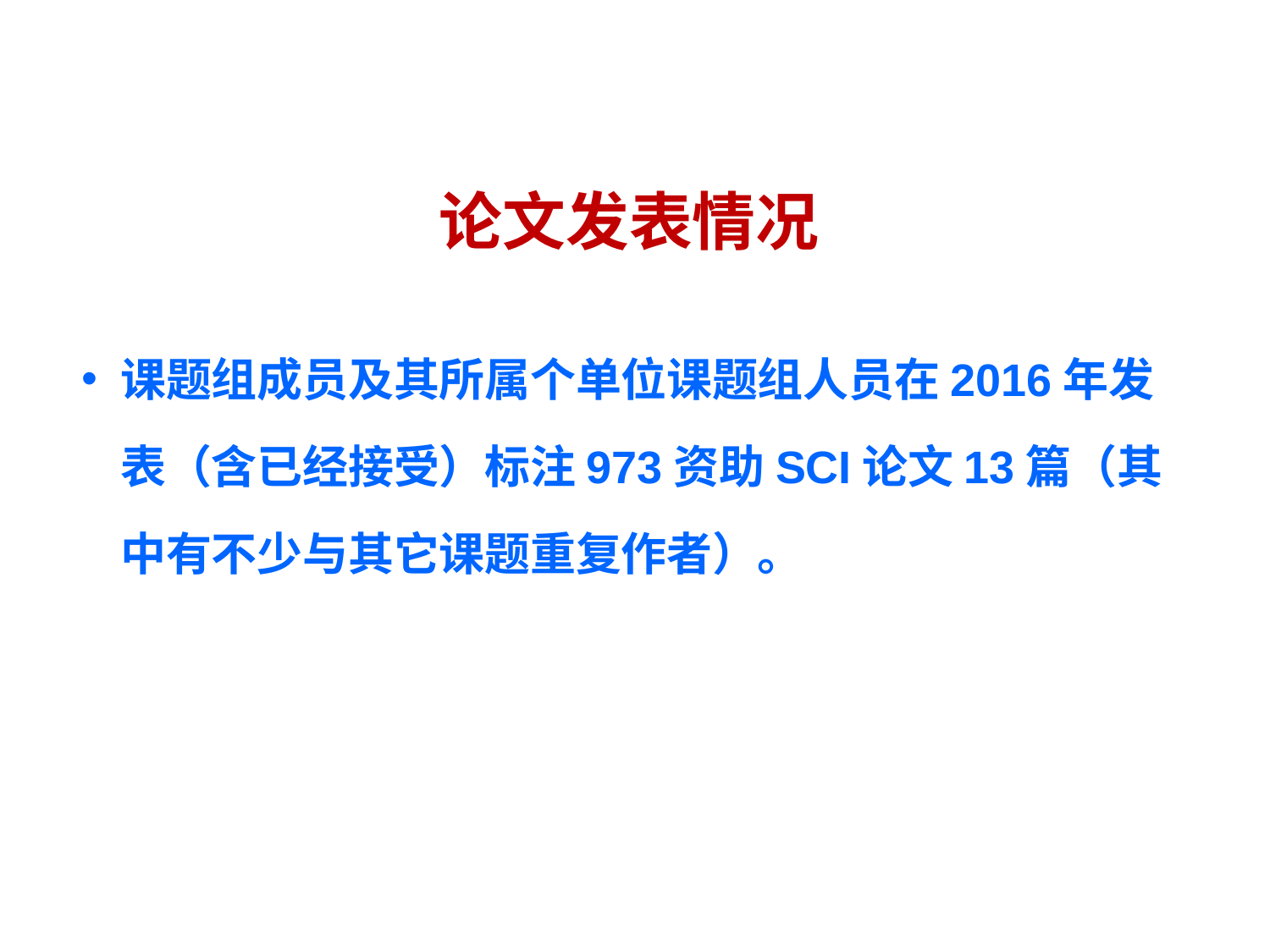

# 论文发表情况
课题组成员及其所属个单位课题组人员在2016年发表（含已经接受）标注973资助SCI论文13篇（其中有不少与其它课题重复作者）。